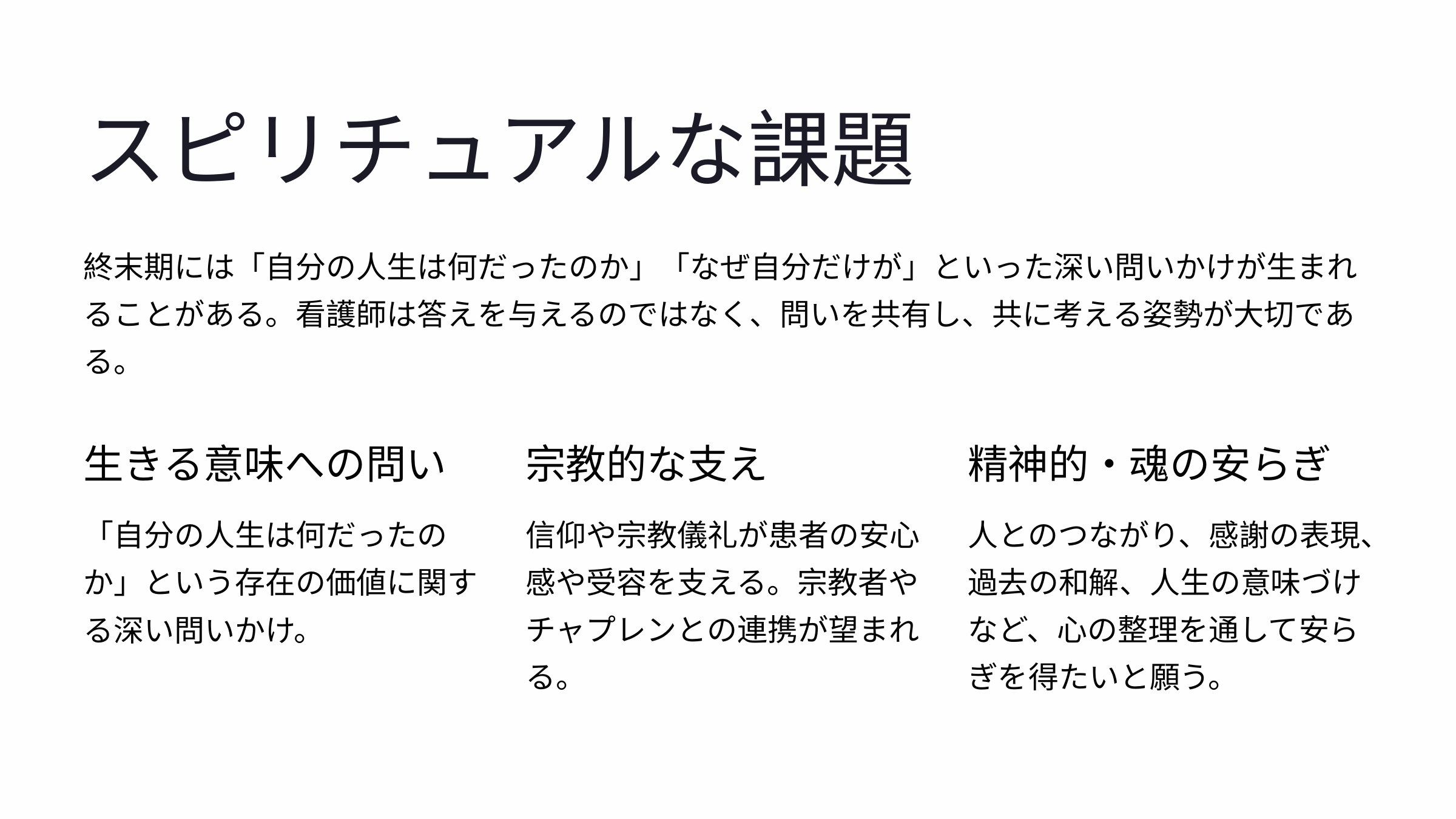

スピリチュアルな課題
終末期には「自分の人生は何だったのか」「なぜ自分だけが」といった深い問いかけが生まれることがある。看護師は答えを与えるのではなく、問いを共有し、共に考える姿勢が大切である。
生きる意味への問い
宗教的な支え
精神的・魂の安らぎ
「自分の人生は何だったのか」という存在の価値に関する深い問いかけ。
信仰や宗教儀礼が患者の安心感や受容を支える。宗教者やチャプレンとの連携が望まれる。
人とのつながり、感謝の表現、過去の和解、人生の意味づけなど、心の整理を通して安らぎを得たいと願う。